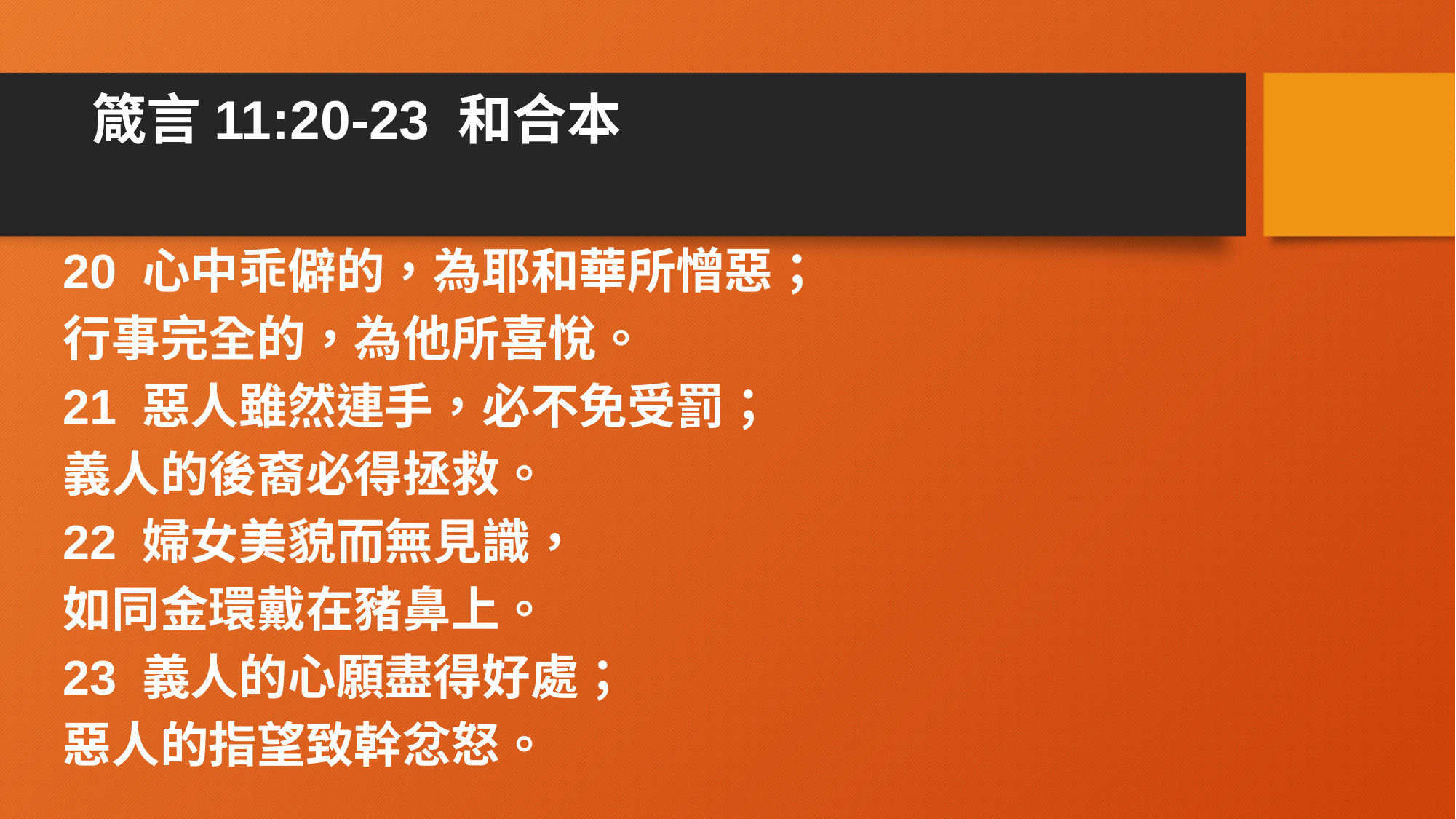

# 箴言‬11:20-23 和合本
‪‪20 心中乖僻的，為耶和華所憎惡；
行事完全的，為他所喜悅。
21 惡人雖然連手，必不免受罰；
義人的後裔必得拯救。
22 婦女美貌而無見識，
如同金環戴在豬鼻上。
23 義人的心願盡得好處；
惡人的指望致幹忿怒。